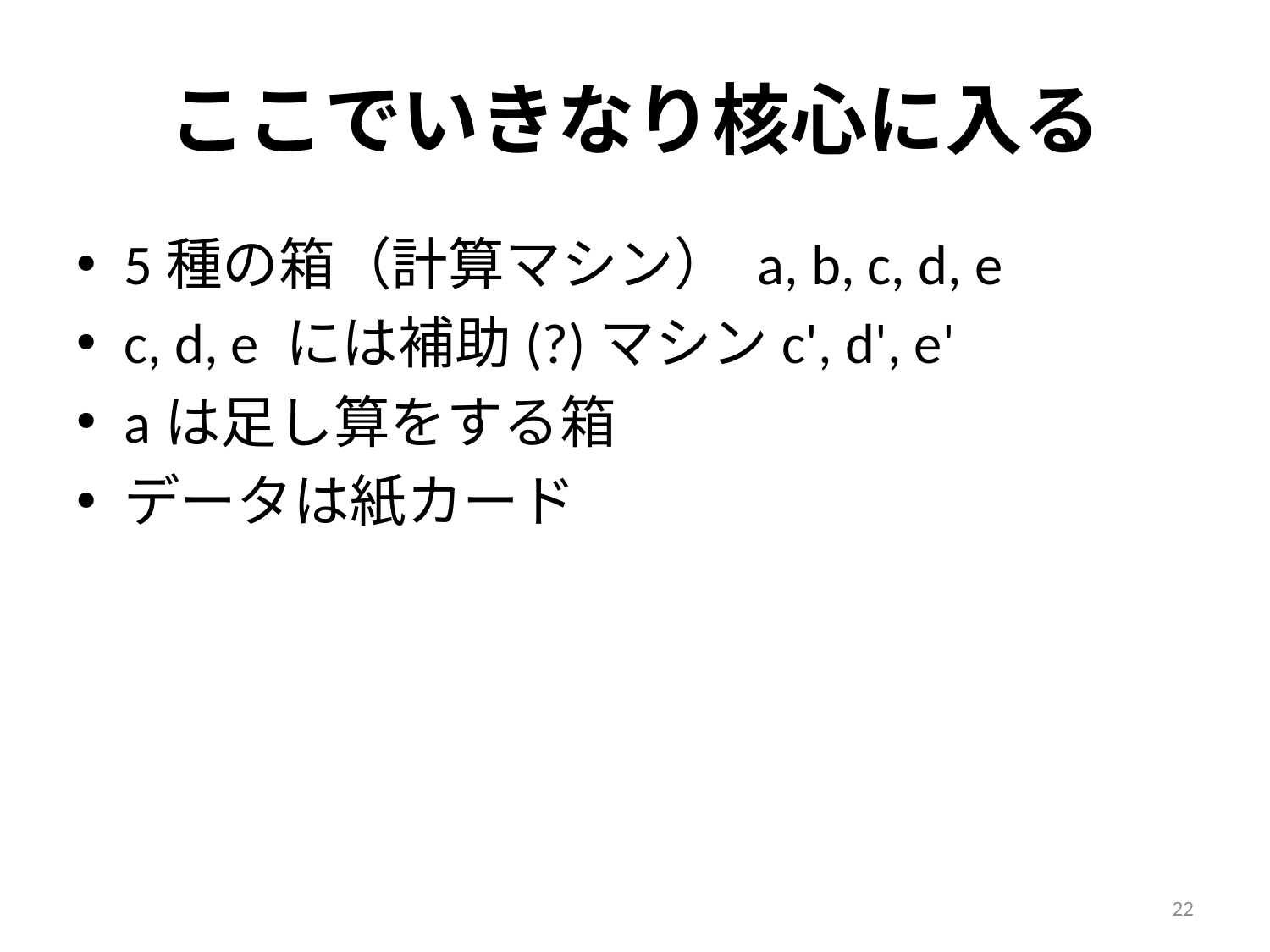

# ここでいきなり核心に入る
5種の箱（計算マシン） a, b, c, d, e
c, d, e には補助(?)マシンc', d', e'
aは足し算をする箱
データは紙カード
22